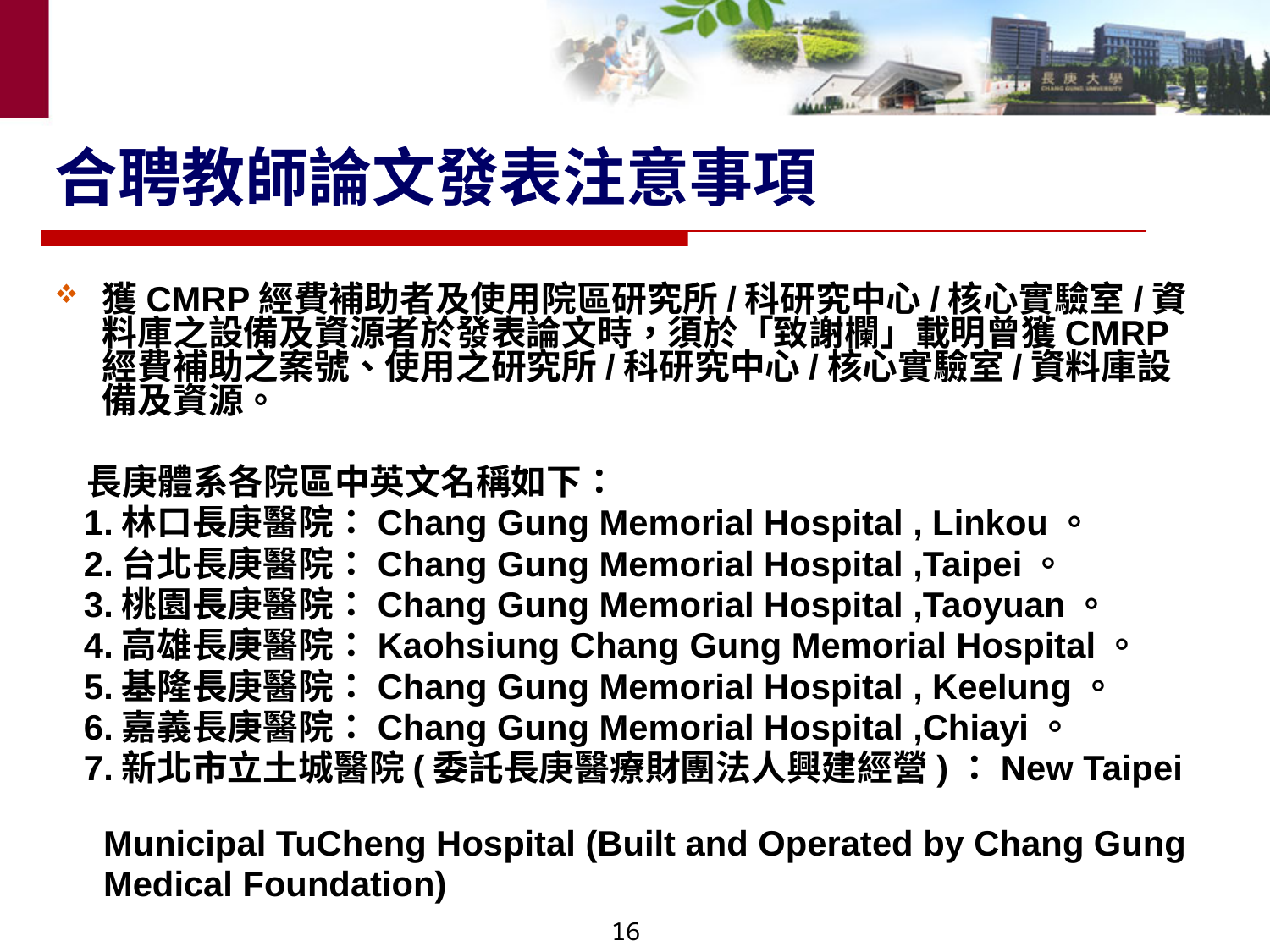

合聘教師論文發表注意事項
獲CMRP經費補助者及使用院區研究所/科研究中心/核心實驗室/資料庫之設備及資源者於發表論文時，須於「致謝欄」載明曾獲CMRP經費補助之案號、使用之研究所/科研究中心/核心實驗室/資料庫設備及資源。

   長庚體系各院區中英文名稱如下：
   1.林口長庚醫院：Chang Gung Memorial Hospital , Linkou。
   2.台北長庚醫院：Chang Gung Memorial Hospital ,Taipei。
   3.桃園長庚醫院：Chang Gung Memorial Hospital ,Taoyuan。
   4.高雄長庚醫院：Kaohsiung Chang Gung Memorial Hospital。
   5.基隆長庚醫院：Chang Gung Memorial Hospital , Keelung。
   6.嘉義長庚醫院：Chang Gung Memorial Hospital ,Chiayi。
   7.新北市立土城醫院(委託長庚醫療財團法人興建經營)：New Taipei
     Municipal TuCheng Hospital (Built and Operated by Chang Gung
     Medical Foundation)

16